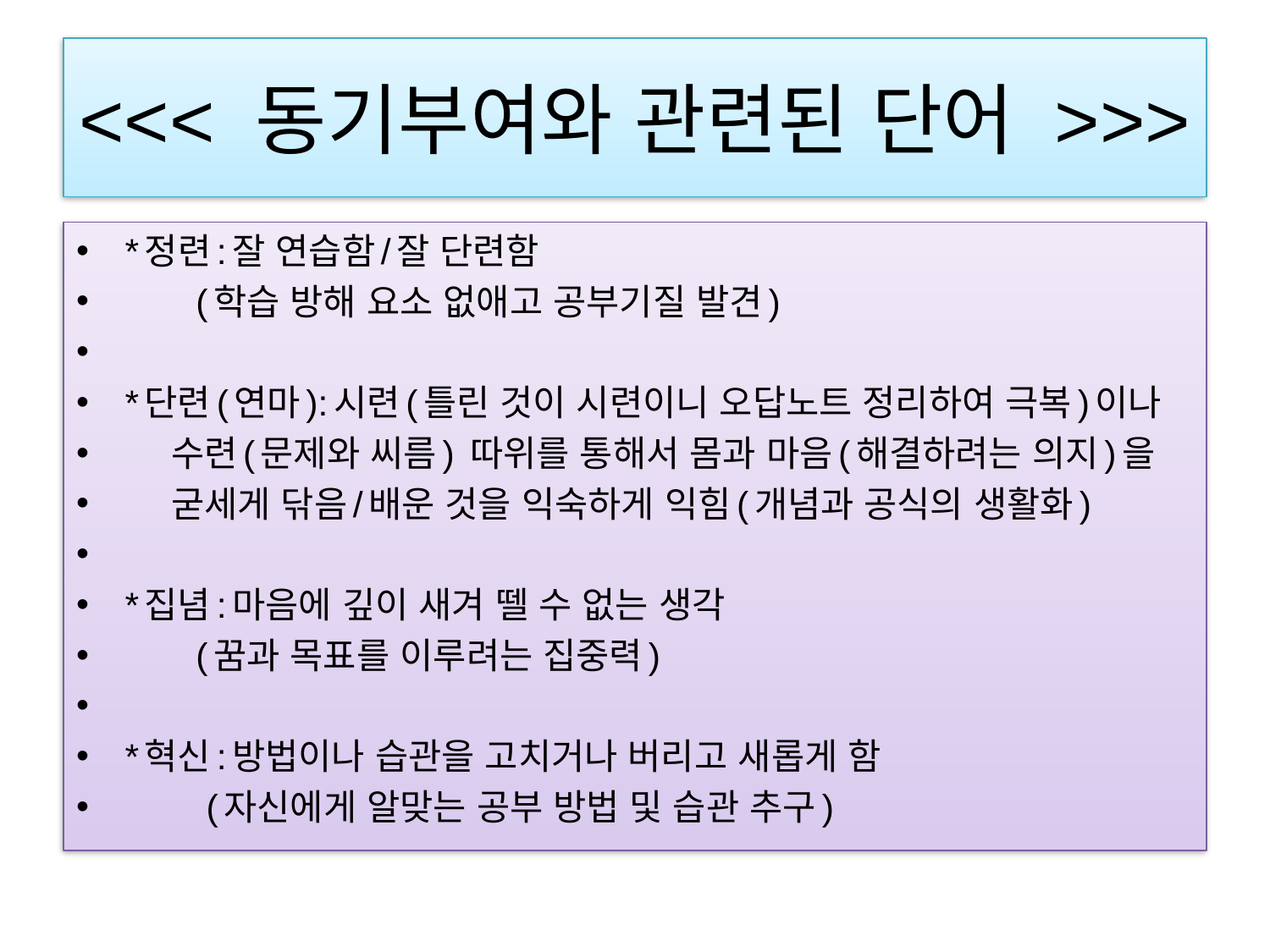

# <<< 동기부여와 관련된 단어 >>>
*정련:잘 연습함/잘 단련함
       (학습 방해 요소 없애고 공부기질 발견)

*단련(연마):시련(틀린 것이 시련이니 오답노트 정리하여 극복)이나
    수련(문제와 씨름) 따위를 통해서 몸과 마음(해결하려는 의지)을
    굳세게 닦음/배운 것을 익숙하게 익힘(개념과 공식의 생활화)

*집념:마음에 깊이 새겨 뗄 수 없는 생각
       (꿈과 목표를 이루려는 집중력)

*혁신:방법이나 습관을 고치거나 버리고 새롭게 함
        (자신에게 알맞는 공부 방법 및 습관 추구)